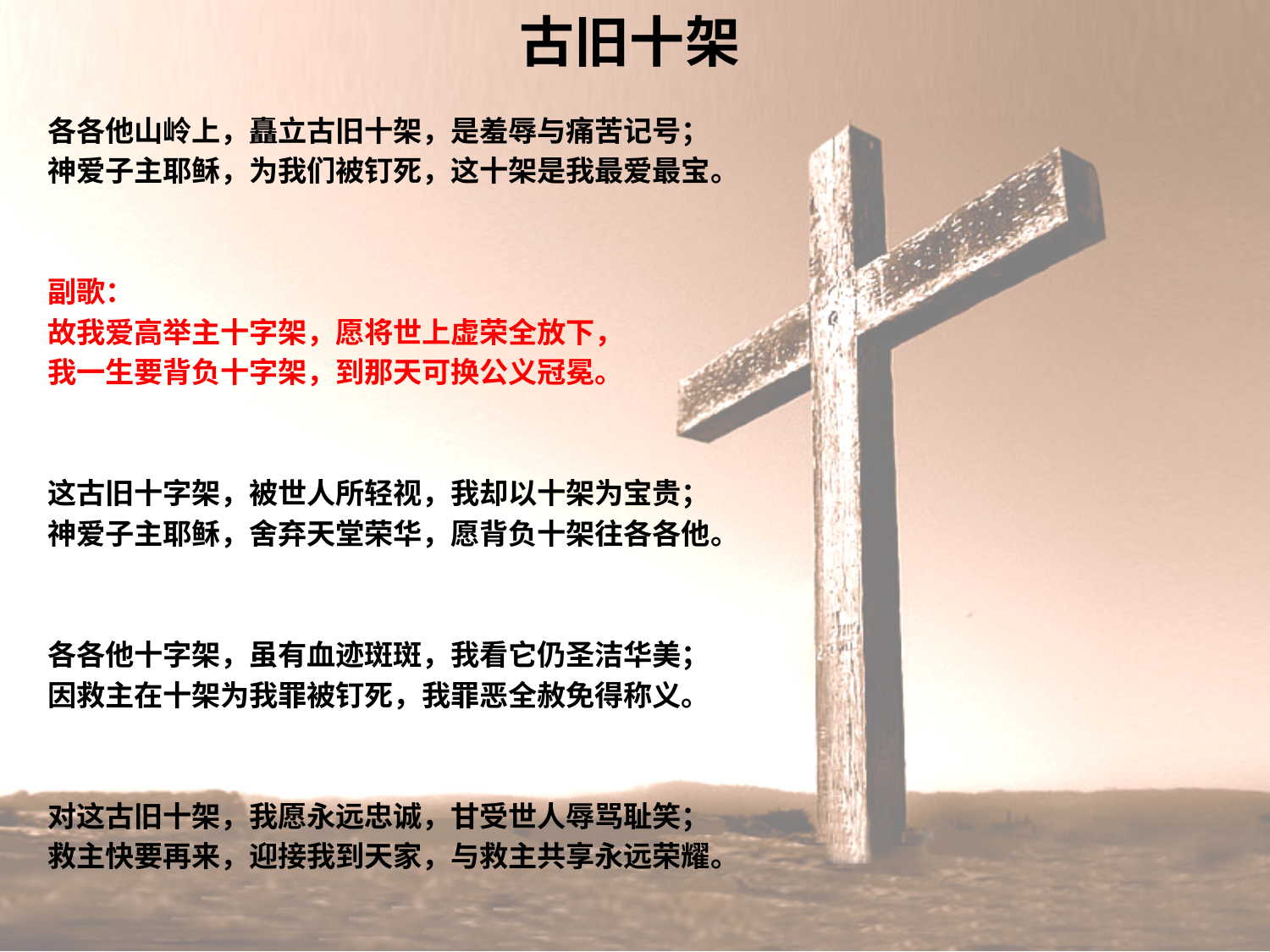

# 古旧十架
各各他山岭上，矗立古旧十架，是羞辱与痛苦记号；
神爱子主耶稣，为我们被钉死，这十架是我最爱最宝。

副歌：
故我爱高举主十字架，愿将世上虚荣全放下，
我一生要背负十字架，到那天可换公义冠冕。

这古旧十字架，被世人所轻视，我却以十架为宝贵；
神爱子主耶稣，舍弃天堂荣华，愿背负十架往各各他。

各各他十字架，虽有血迹斑斑，我看它仍圣洁华美；
因救主在十架为我罪被钉死，我罪恶全赦免得称义。

对这古旧十架，我愿永远忠诚，甘受世人辱骂耻笑；
救主快要再来，迎接我到天家，与救主共享永远荣耀。